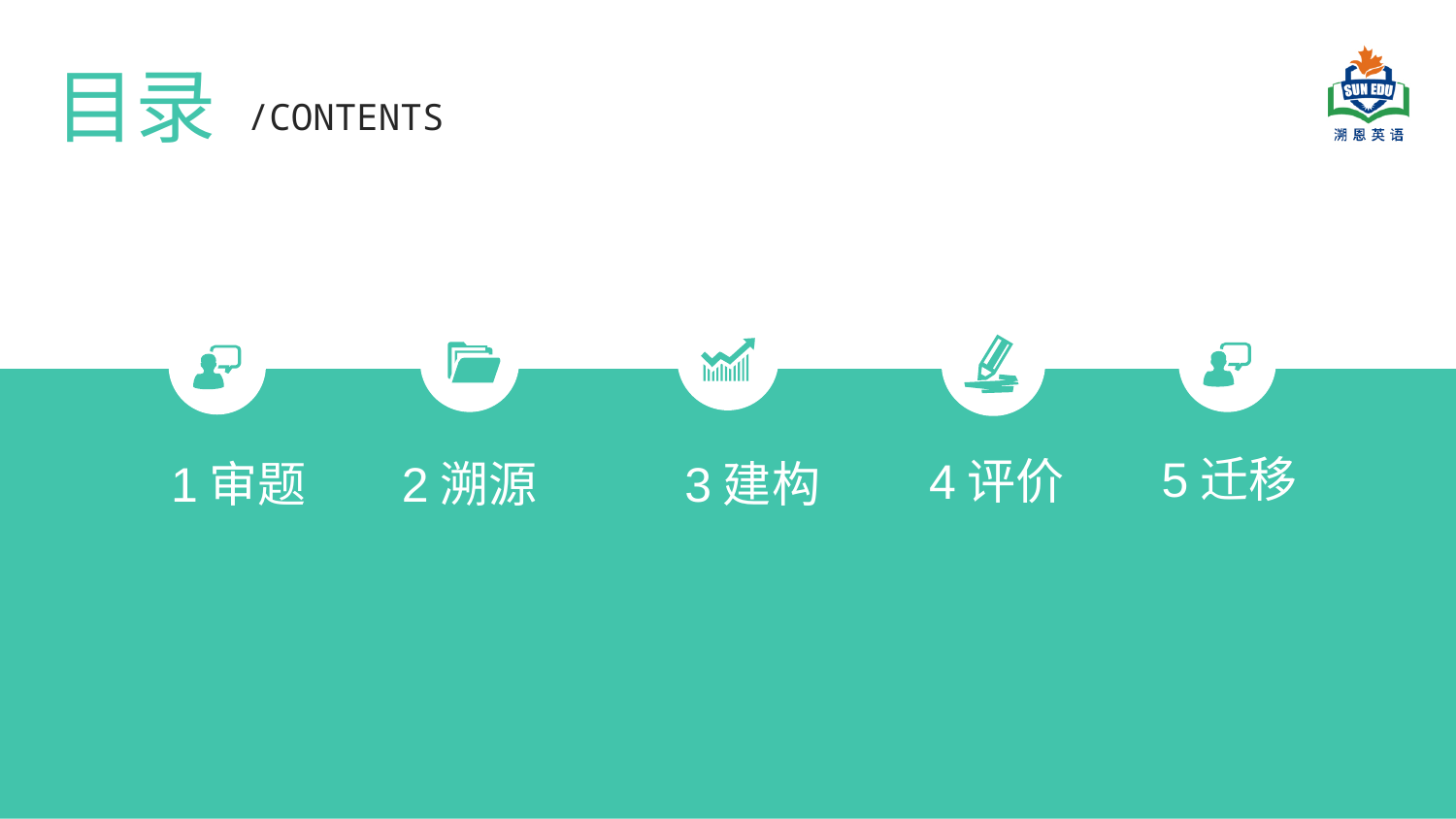

目录
/CONTENTS

5迁移
4评价
1审题

2溯源
3建构